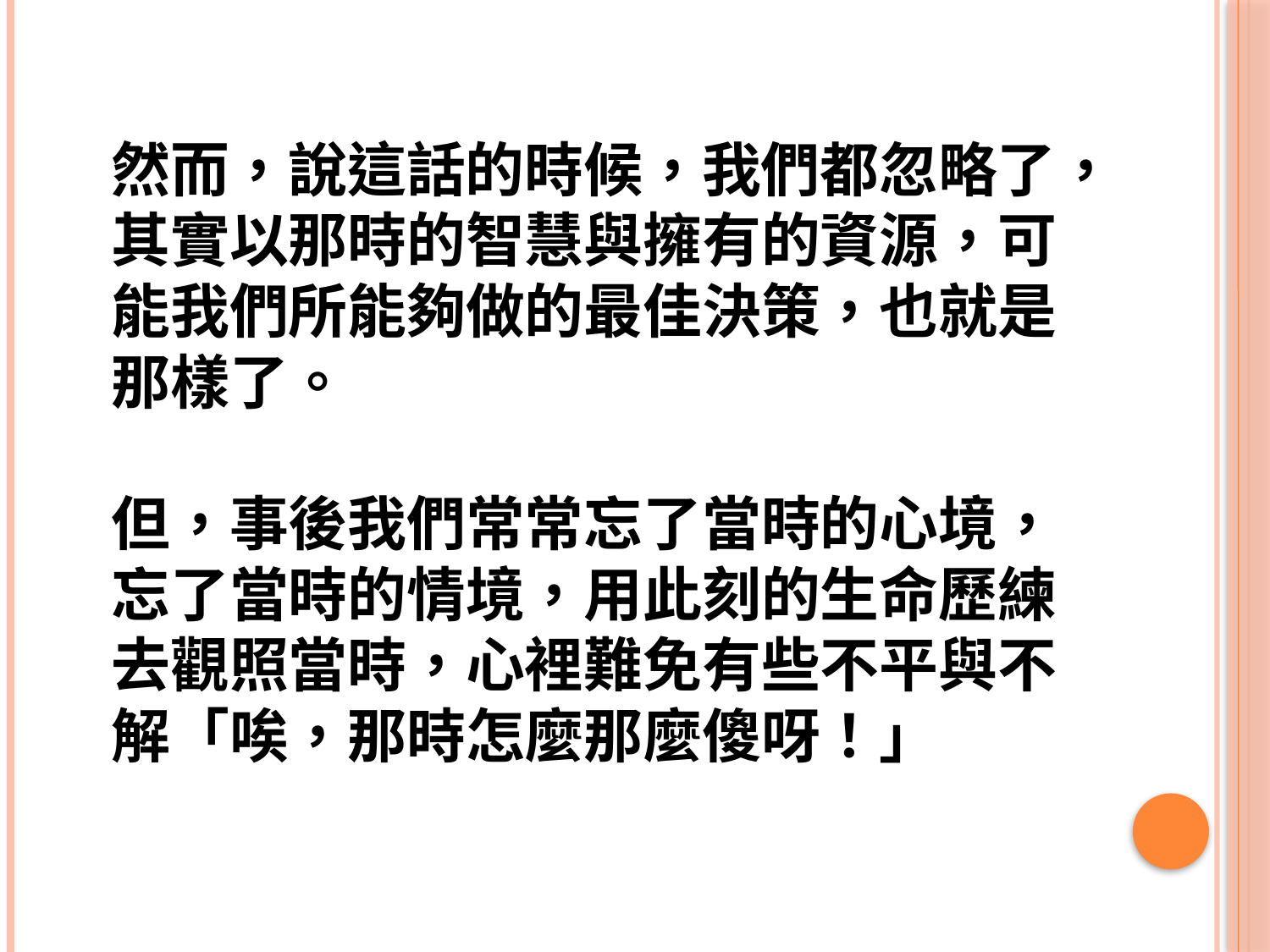

#
   然而，說這話的時候，我們都忽略了，其實以那時的智慧與擁有的資源，可能我們所能夠做的最佳決策，也就是那樣了。
但，事後我們常常忘了當時的心境，忘了當時的情境，用此刻的生命歷練去觀照當時，心裡難免有些不平與不解「唉，那時怎麼那麼傻呀！」